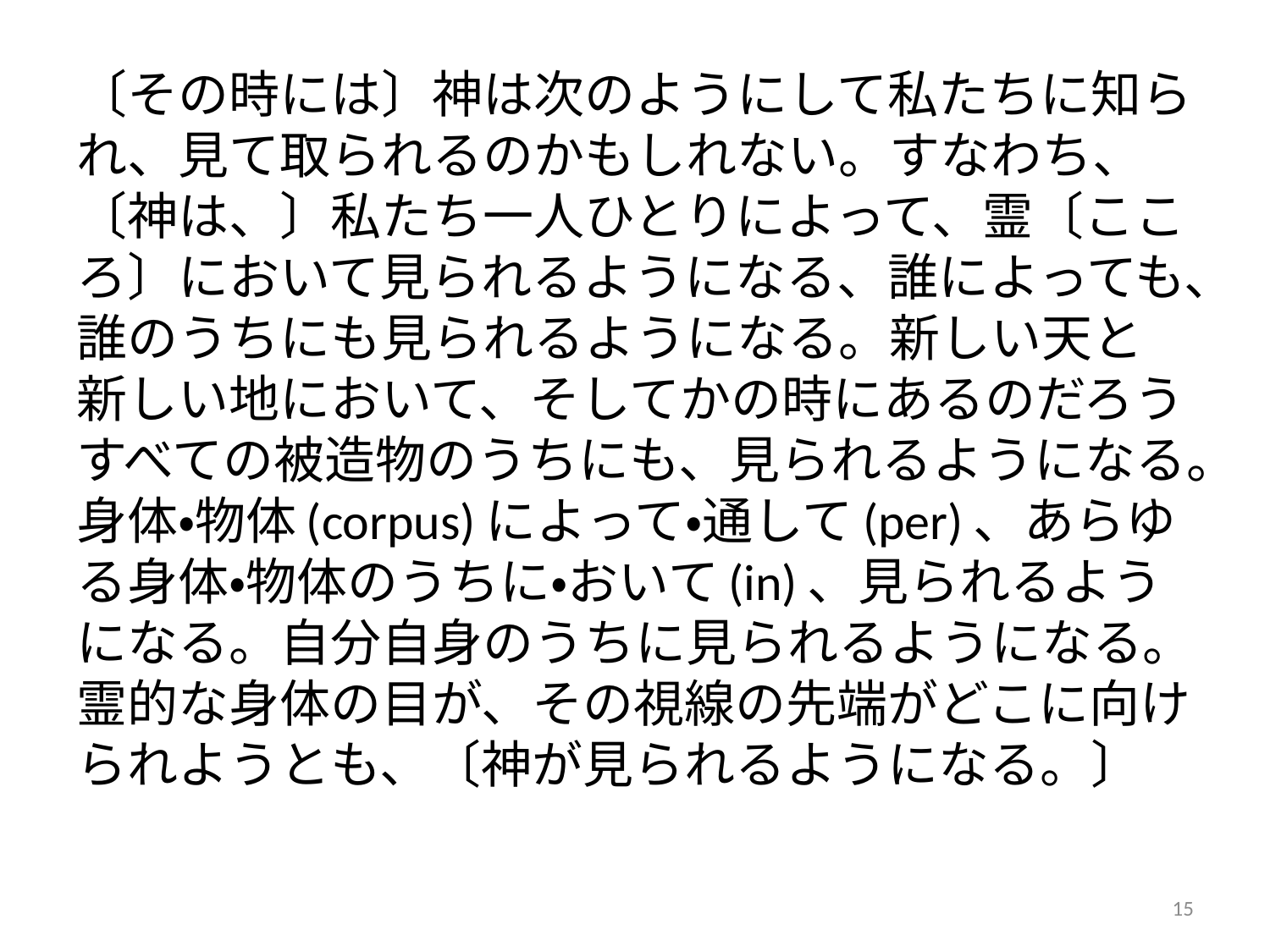

#
〔その時には〕神は次のようにして私たちに知られ、見て取られるのかもしれない。すなわち、〔神は、〕私たち一人ひとりによって、霊〔こころ〕において見られるようになる、誰によっても、誰のうちにも見られるようになる。新しい天と新しい地において、そしてかの時にあるのだろうすべての被造物のうちにも、見られるようになる。身体・物体(corpus)によって・通して(per)、あらゆる身体・物体のうちに・おいて(in)、見られるようになる。自分自身のうちに見られるようになる。霊的な身体の目が、その視線の先端がどこに向けられようとも、〔神が見られるようになる。〕

15